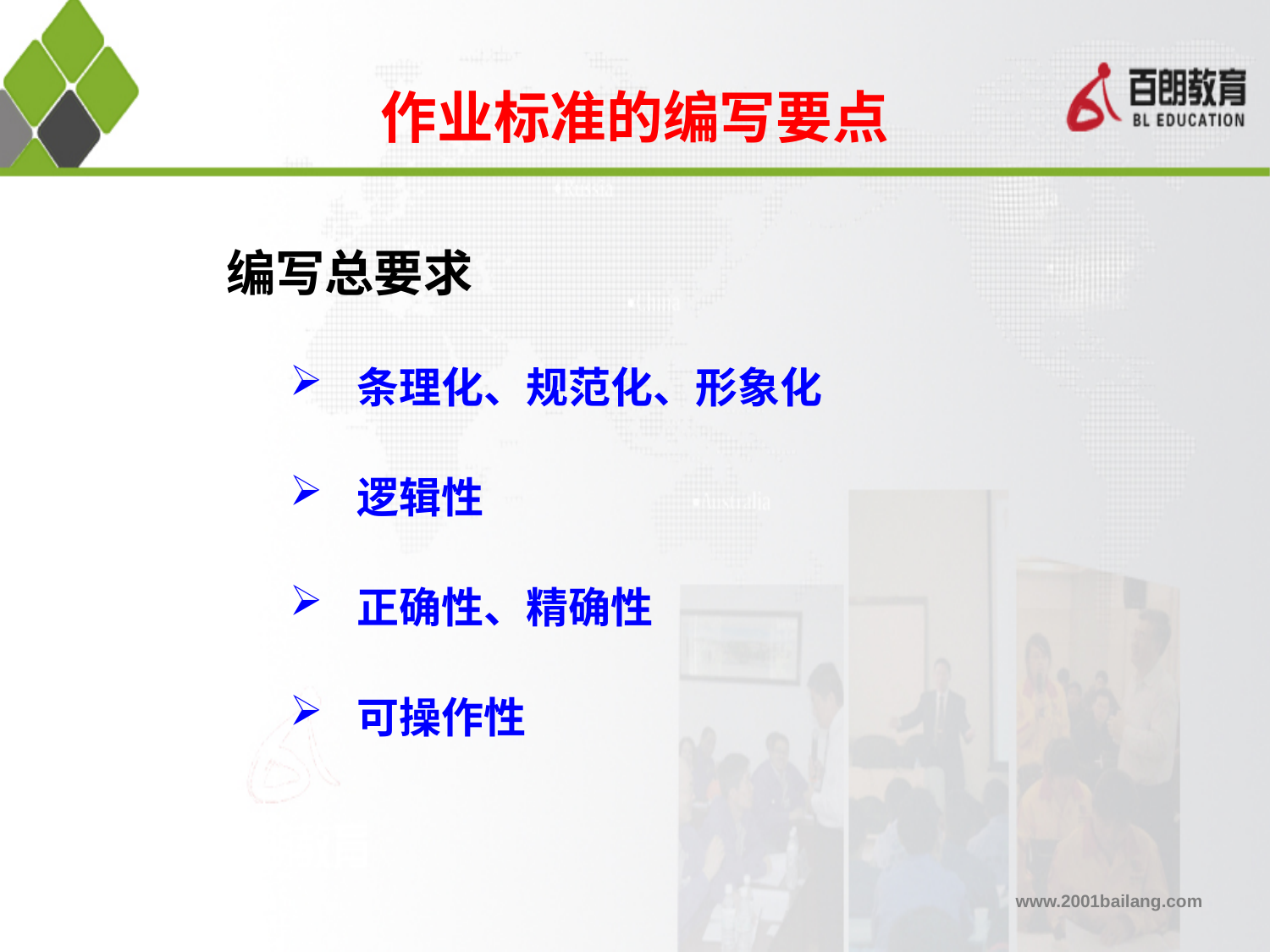

作业标准的编写要点
编写总要求
 条理化、规范化、形象化
 逻辑性
 正确性、精确性
 可操作性